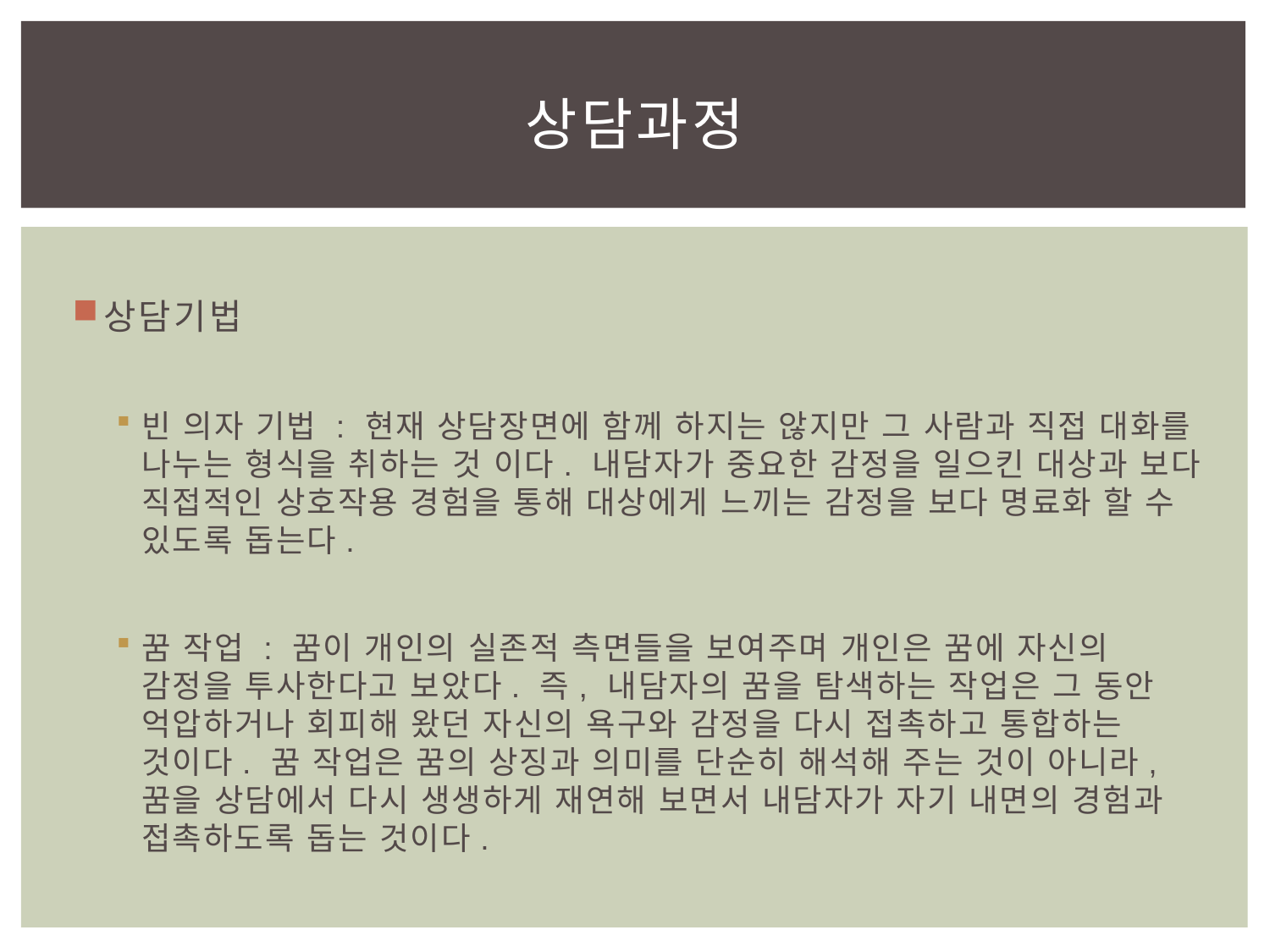

# 상담과정

상담기법

빈 의자 기법 : 현재 상담장면에 함께 하지는 않지만 그 사람과 직접 대화를 나누는 형식을 취하는 것 이다. 내담자가 중요한 감정을 일으킨 대상과 보다 직접적인 상호작용 경험을 통해 대상에게 느끼는 감정을 보다 명료화 할 수 있도록 돕는다.

꿈 작업 : 꿈이 개인의 실존적 측면들을 보여주며 개인은 꿈에 자신의 감정을 투사한다고 보았다. 즉, 내담자의 꿈을 탐색하는 작업은 그 동안 억압하거나 회피해 왔던 자신의 욕구와 감정을 다시 접촉하고 통합하는 것이다. 꿈 작업은 꿈의 상징과 의미를 단순히 해석해 주는 것이 아니라, 꿈을 상담에서 다시 생생하게 재연해 보면서 내담자가 자기 내면의 경험과 접촉하도록 돕는 것이다.